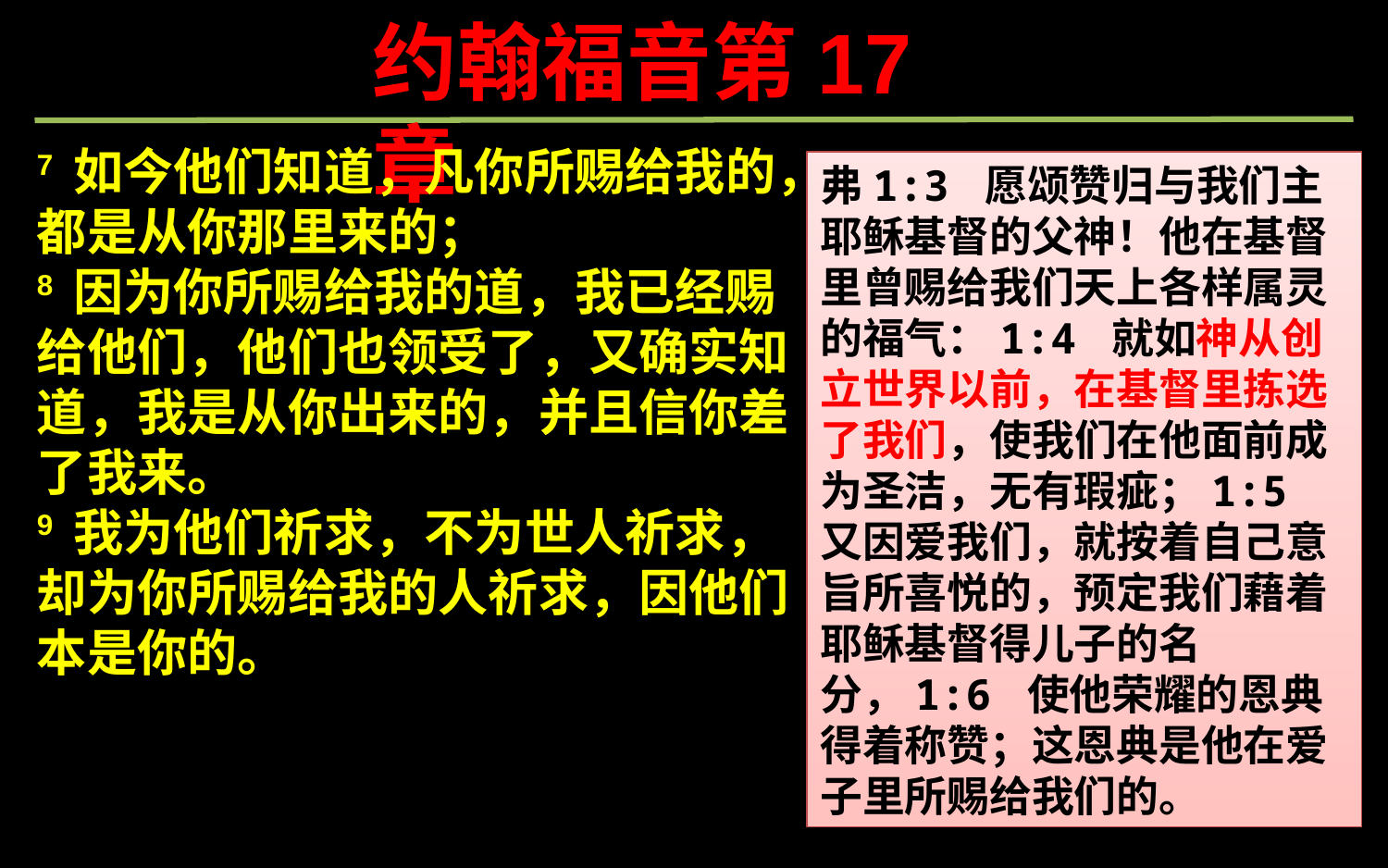

约翰福音第17章
7 如今他们知道，凡你所赐给我的，都是从你那里来的；
8 因为你所赐给我的道，我已经赐给他们，他们也领受了，又确实知道，我是从你出来的，并且信你差了我来。
9 我为他们祈求，不为世人祈求，却为你所赐给我的人祈求，因他们本是你的。
弗1:3 愿颂赞归与我们主耶稣基督的父神！他在基督里曾赐给我们天上各样属灵的福气：1:4 就如神从创立世界以前，在基督里拣选了我们，使我们在他面前成为圣洁，无有瑕疵；1:5 又因爱我们，就按着自己意旨所喜悦的，预定我们藉着耶稣基督得儿子的名分，1:6 使他荣耀的恩典得着称赞；这恩典是他在爱子里所赐给我们的。